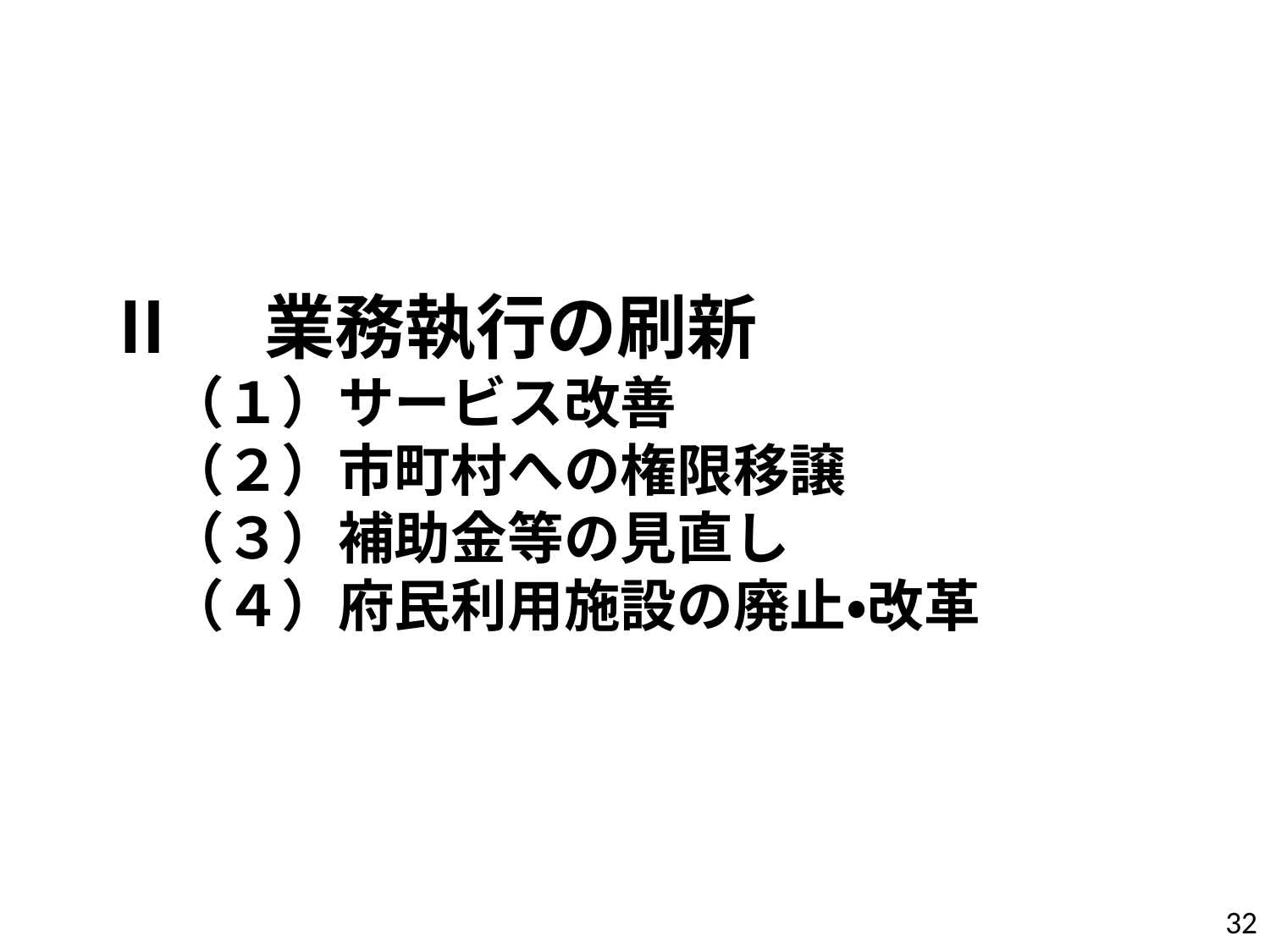

# Ⅱ　業務執行の刷新 （１）サービス改善 （２）市町村への権限移譲 （３）補助金等の見直し （４）府民利用施設の廃止・改革
32